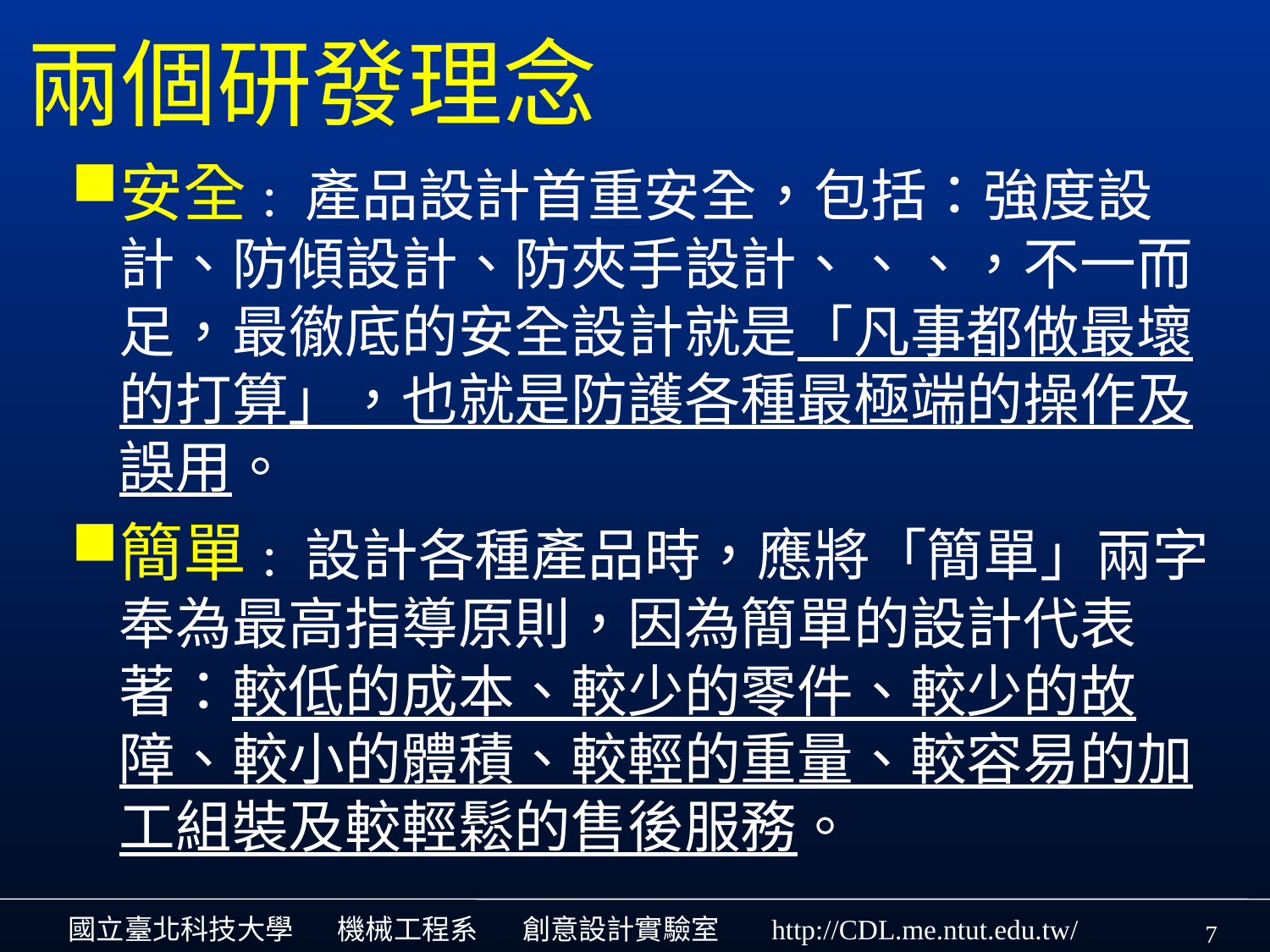

# 兩個研發理念
安全: 產品設計首重安全，包括：強度設計、防傾設計、防夾手設計、、、，不一而足，最徹底的安全設計就是「凡事都做最壞的打算」，也就是防護各種最極端的操作及誤用。
簡單: 設計各種產品時，應將「簡單」兩字奉為最高指導原則，因為簡單的設計代表著：較低的成本、較少的零件、較少的故障、較小的體積、較輕的重量、較容易的加工組裝及較輕鬆的售後服務。
7